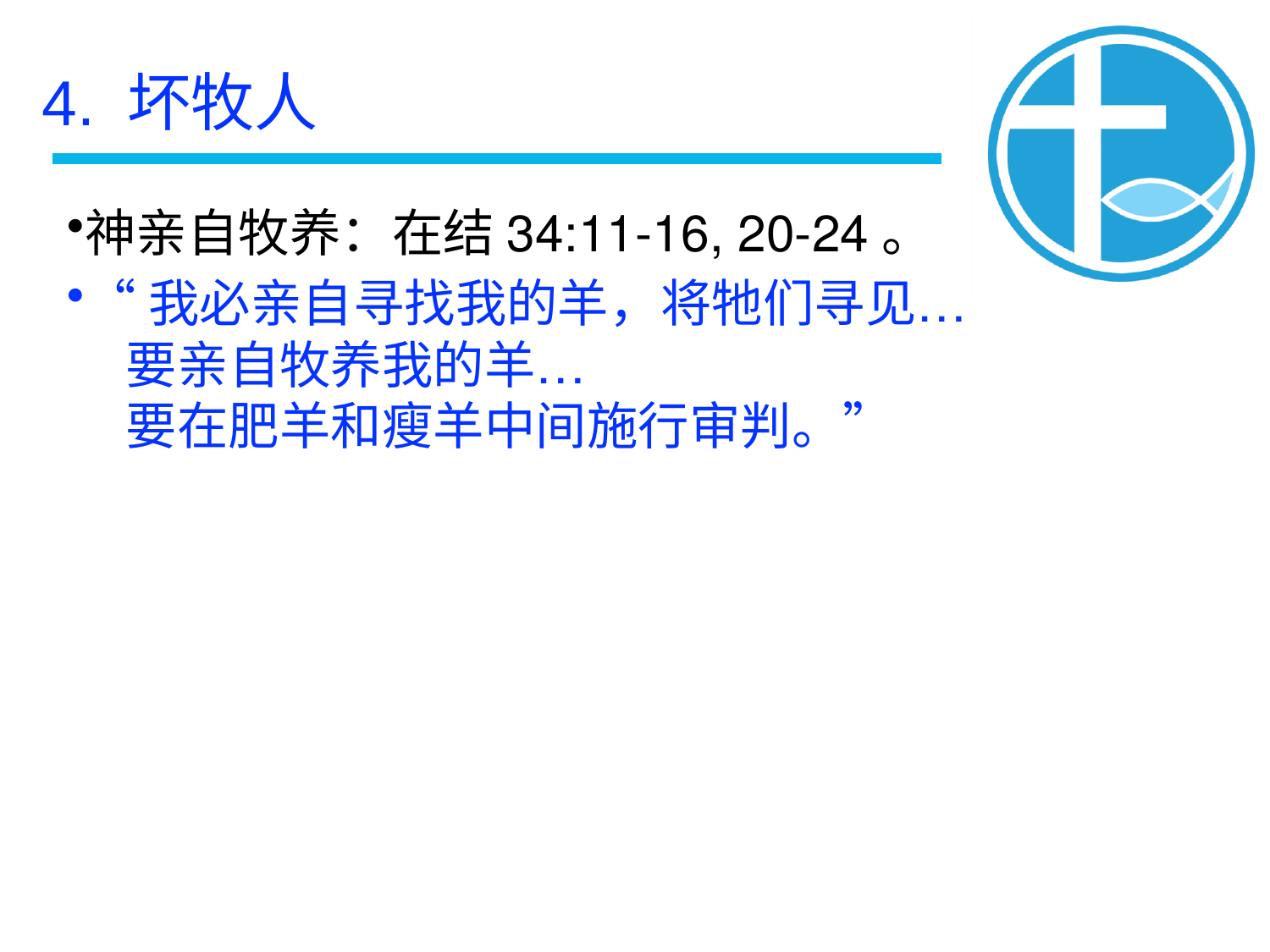

4. 坏牧人
神亲自牧养：在结34:11-16, 20-24。
“我必亲自寻找我的羊，将牠们寻见…
   要亲自牧养我的羊…
   要在肥羊和瘦羊中间施行审判。”